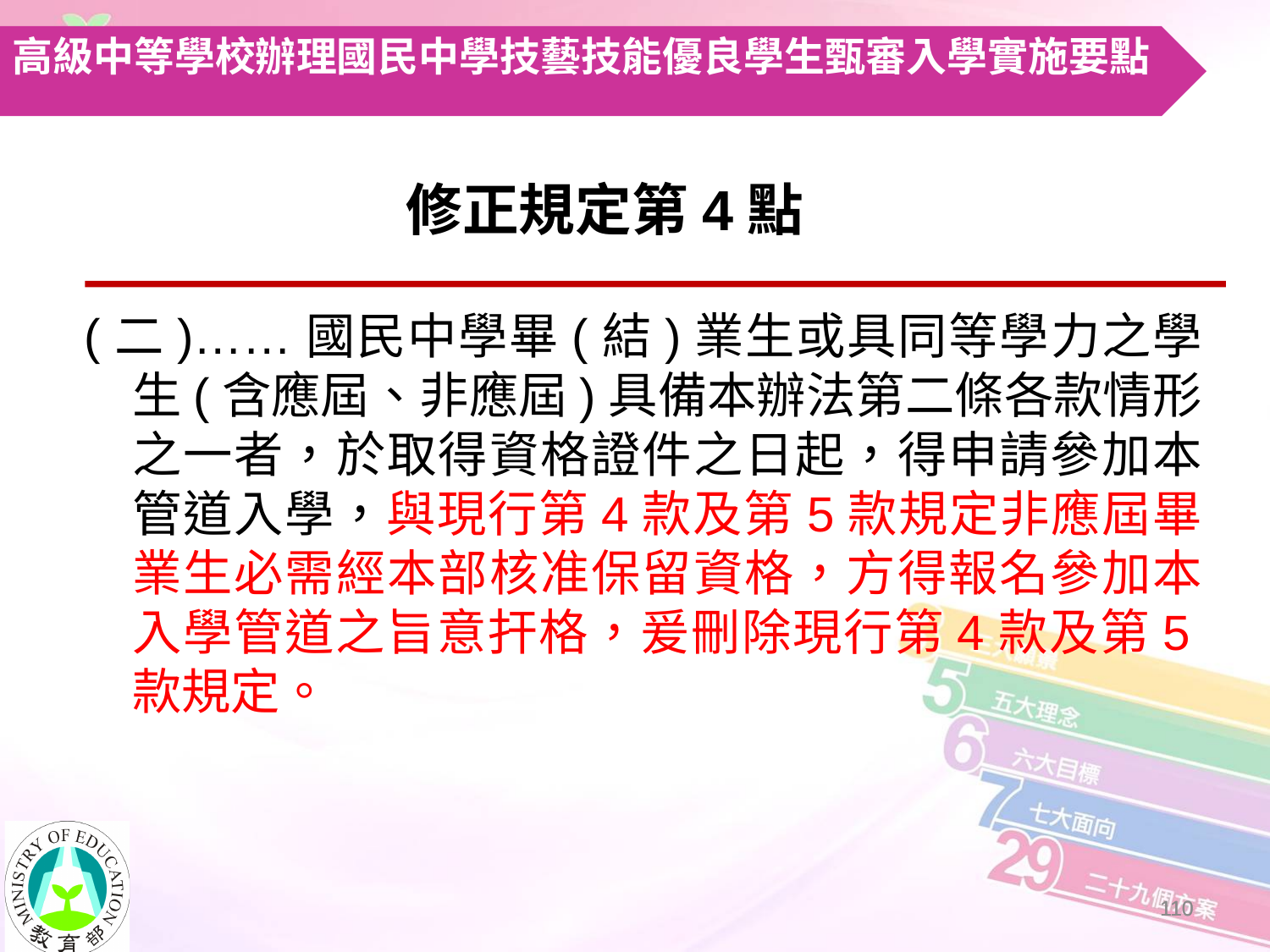

高級中等學校辦理國民中學技藝技能優良學生甄審入學實施要點

修正規定第4點

(二)……國民中學畢(結)業生或具同等學力之學生(含應屆、非應屆)具備本辦法第二條各款情形之一者，於取得資格證件之日起，得申請參加本管道入學，與現行第4款及第5款規定非應屆畢業生必需經本部核准保留資格，方得報名參加本入學管道之旨意扞格，爰刪除現行第4款及第5款規定。
110
110